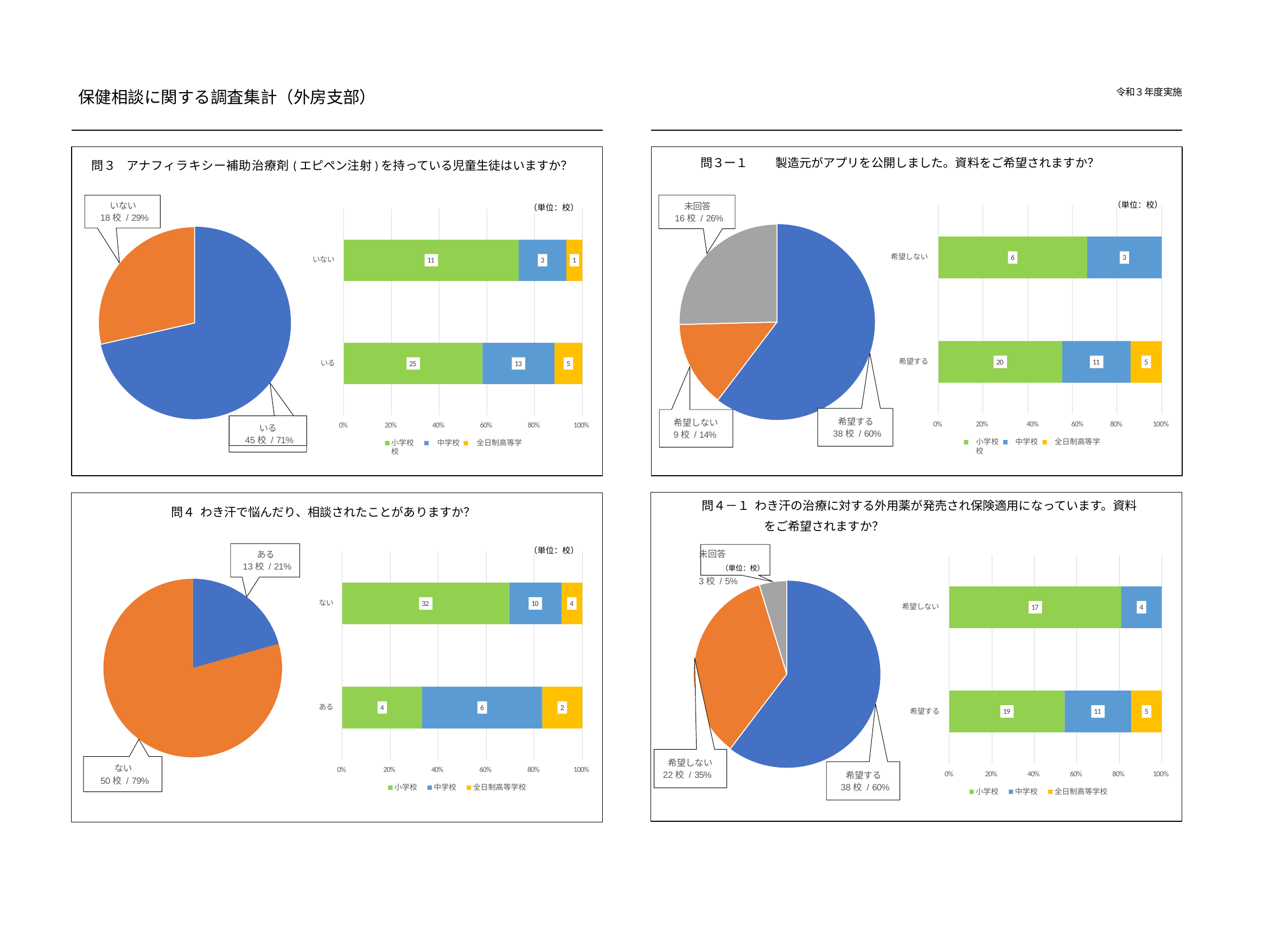

令和３年度実施
保健相談に関する調査集計（外房支部）

問３ー１
製造元がアプリを公開しました。資料をご希望されますか？
問３   アナフィラキシー補助治療剤(エピペン注射)を持っている児童生徒はいますか？

いない
18校 / 29%
（単位：校）
未回答
16校 / 26%
（単位：校）

希望しない
6
3

いない
11
3
1

希望する
20
11
5

いる
25
13
5

希望する
38校 / 60%
希望しない
9校 / 14%
いる
45校 / 71%
0%
80%
100%
20%	40%	60%
小学校	中学校	全日制高等学校
0%
80%
100%
20%	40%	60%
小学校	中学校	全日制高等学校

問４－１  わき汗の治療に対する外用薬が発売され保険適用になっています。資料をご希望されますか？
未回答	（単位：校）
3校 / 5%

問４  わき汗で悩んだり、相談されたことがありますか？

（単位：校）

ある
13校 / 21%

ない
32
10
4

希望しない
17
4

ある
4
6
2

希望する
19
11
5

希望しない
22校 / 35%
ない
50校 / 79%
0%
20%	40%	60%
80%
100%
希望する
38校 / 60%
60%
80%
100%
0%
20%	40%
小学校	中学校	全日制高等学校
小学校	中学校	全日制高等学校